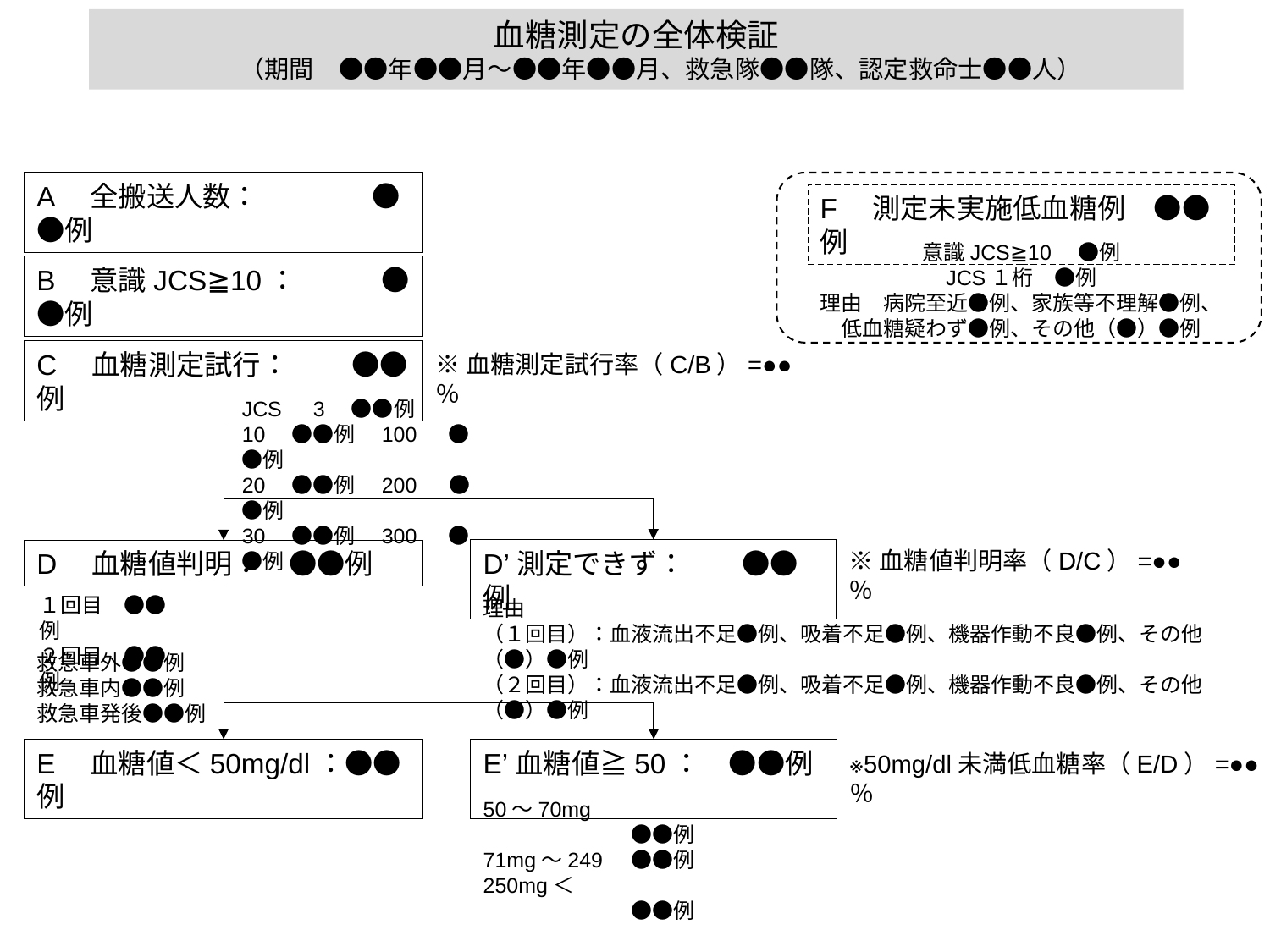

血糖測定の全体検証
　　（期間　●●年●●月～●●年●●月、救急隊●●隊、認定救命士●●人）
A　全搬送人数：　　　　●●例

F　測定未実施低血糖例　●●例
意識JCS≧10　●例
JCS１桁　●例
理由　病院至近●例、家族等不理解●例、低血糖疑わず●例、その他（●）●例

B　意識JCS≧10：　　　●●例
C　血糖測定試行：　 　●●例
※血糖測定試行率（C/B）=●●％
JCS　3　●●例
10　●●例　100　 ●●例
20　●●例　200 　●●例
30　●●例　300　 ●●例
D’測定できず：　　●●例
※血糖値判明率（D/C）=●●％
D　血糖値判明：　●●例
１回目　●●例
２回目　●●例
理由
（１回目）：血液流出不足●例、吸着不足●例、機器作動不良●例、その他（●）●例
（２回目）：血液流出不足●例、吸着不足●例、機器作動不良●例、その他（●）●例
救急車外●●例
救急車内●●例
救急車発後●●例
E　血糖値＜50mg/dl：●●例
E’血糖値≧50：　●●例
※50mg/dl未満低血糖率（E/D）=●●％
50～70mg　	　●●例
71mg～249	　●●例
250mg＜　　　	　●●例